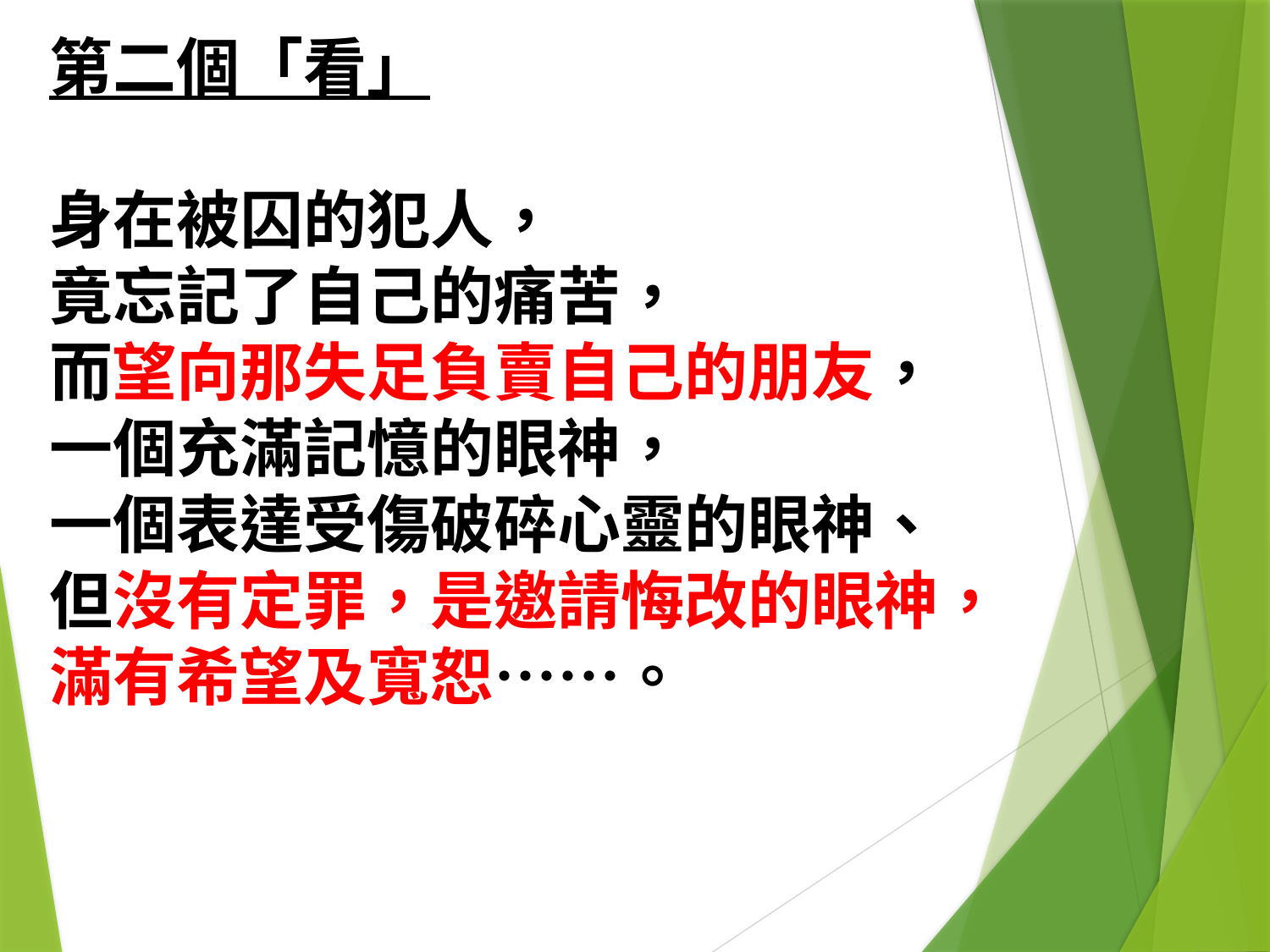

第二個「看」

身在被囚的犯人，
竟忘記了自己的痛苦，
而望向那失足負賣自己的朋友，
一個充滿記憶的眼神，
一個表達受傷破碎心靈的眼神、
但沒有定罪，是邀請悔改的眼神，滿有希望及寬恕……。